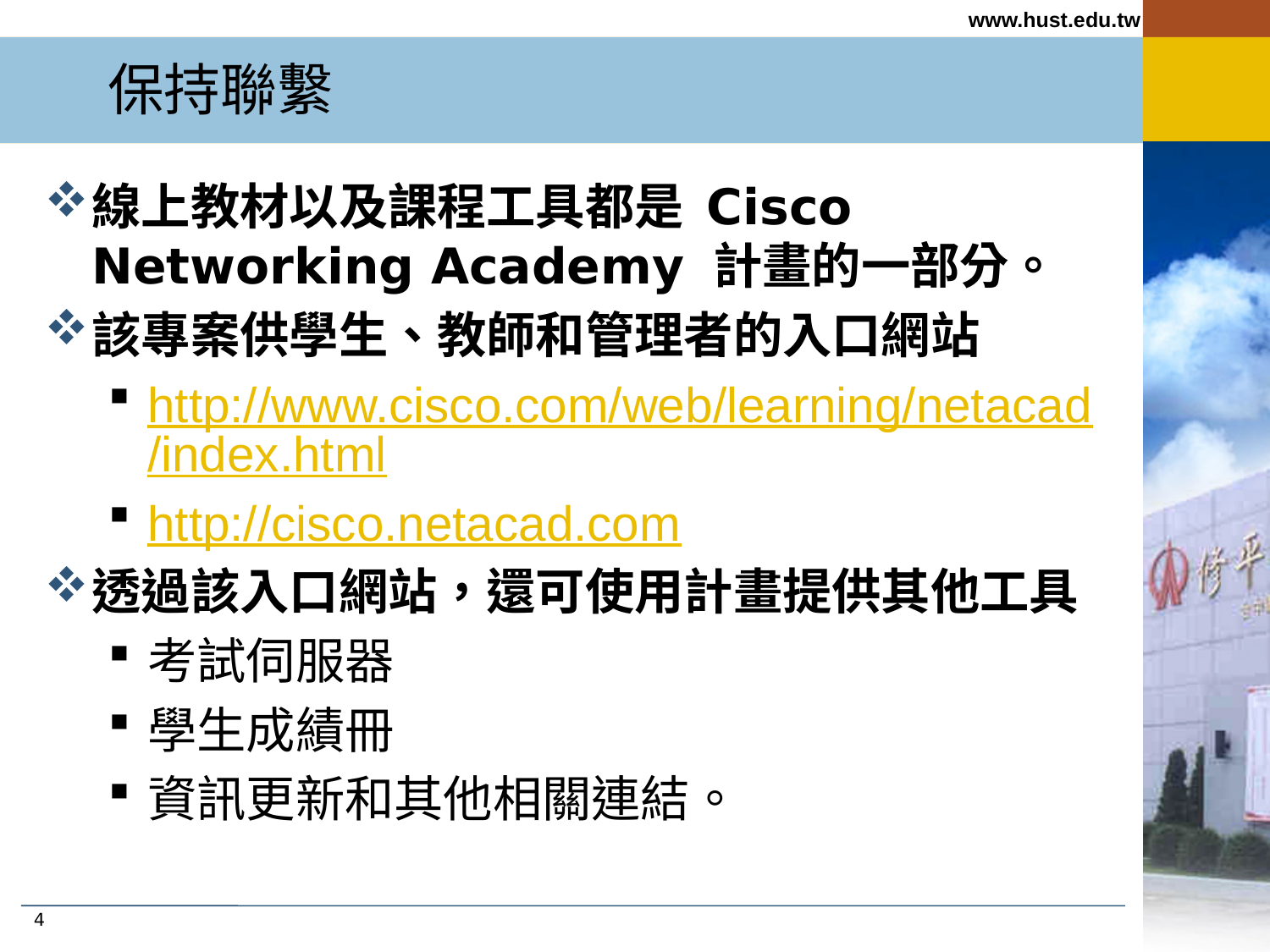

www.hust.edu.tw
# 保持聯繫
線上教材以及課程工具都是 Cisco Networking Academy 計畫的一部分。
該專案供學生、教師和管理者的入口網站
http://www.cisco.com/web/learning/netacad/index.html
http://cisco.netacad.com
透過該入口網站，還可使用計畫提供其他工具
考試伺服器
學生成績冊
資訊更新和其他相關連結。
4